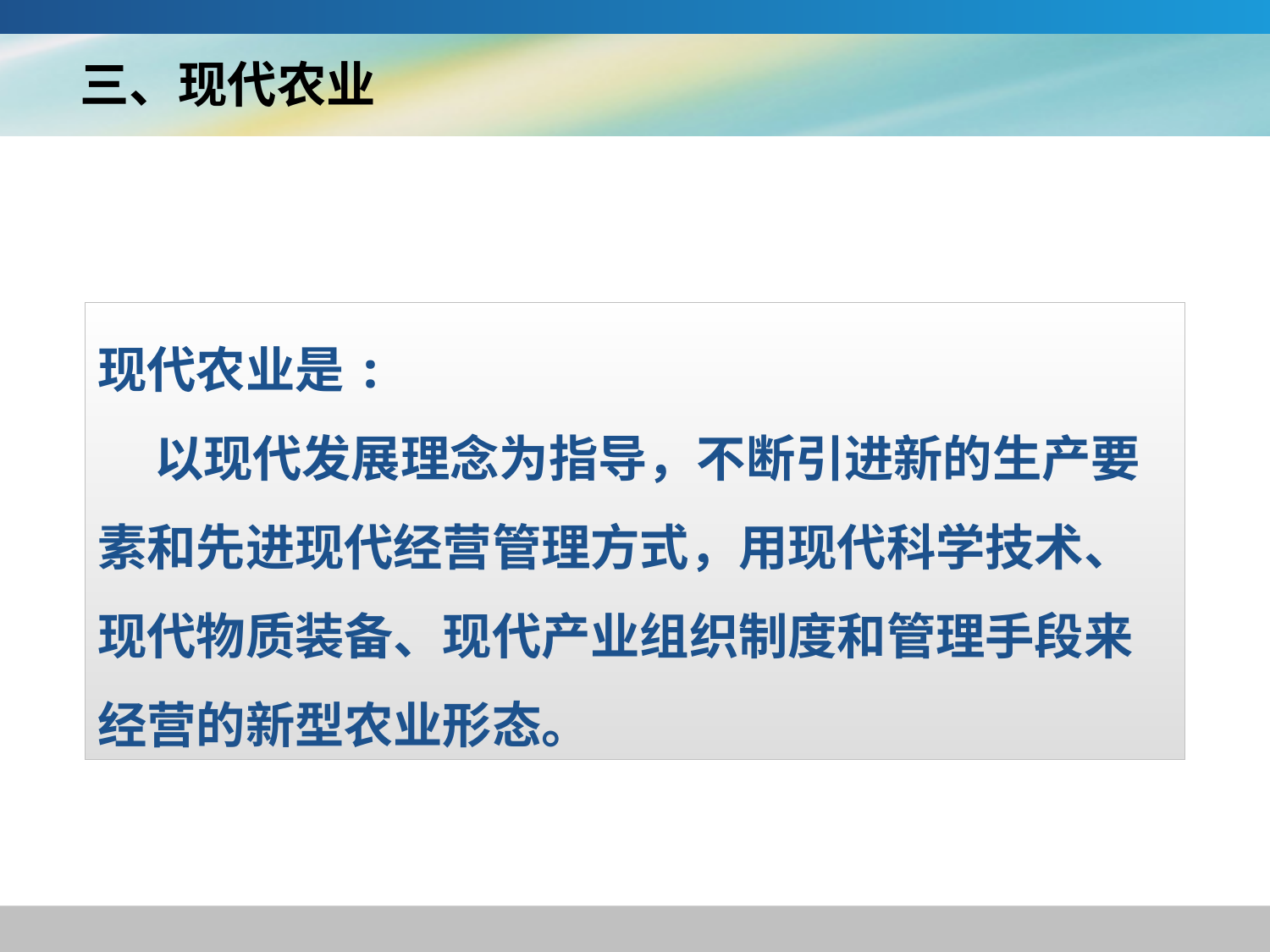

三、现代农业
现代农业是:
    以现代发展理念为指导，不断引进新的生产要素和先进现代经营管理方式，用现代科学技术、现代物质装备、现代产业组织制度和管理手段来经营的新型农业形态。